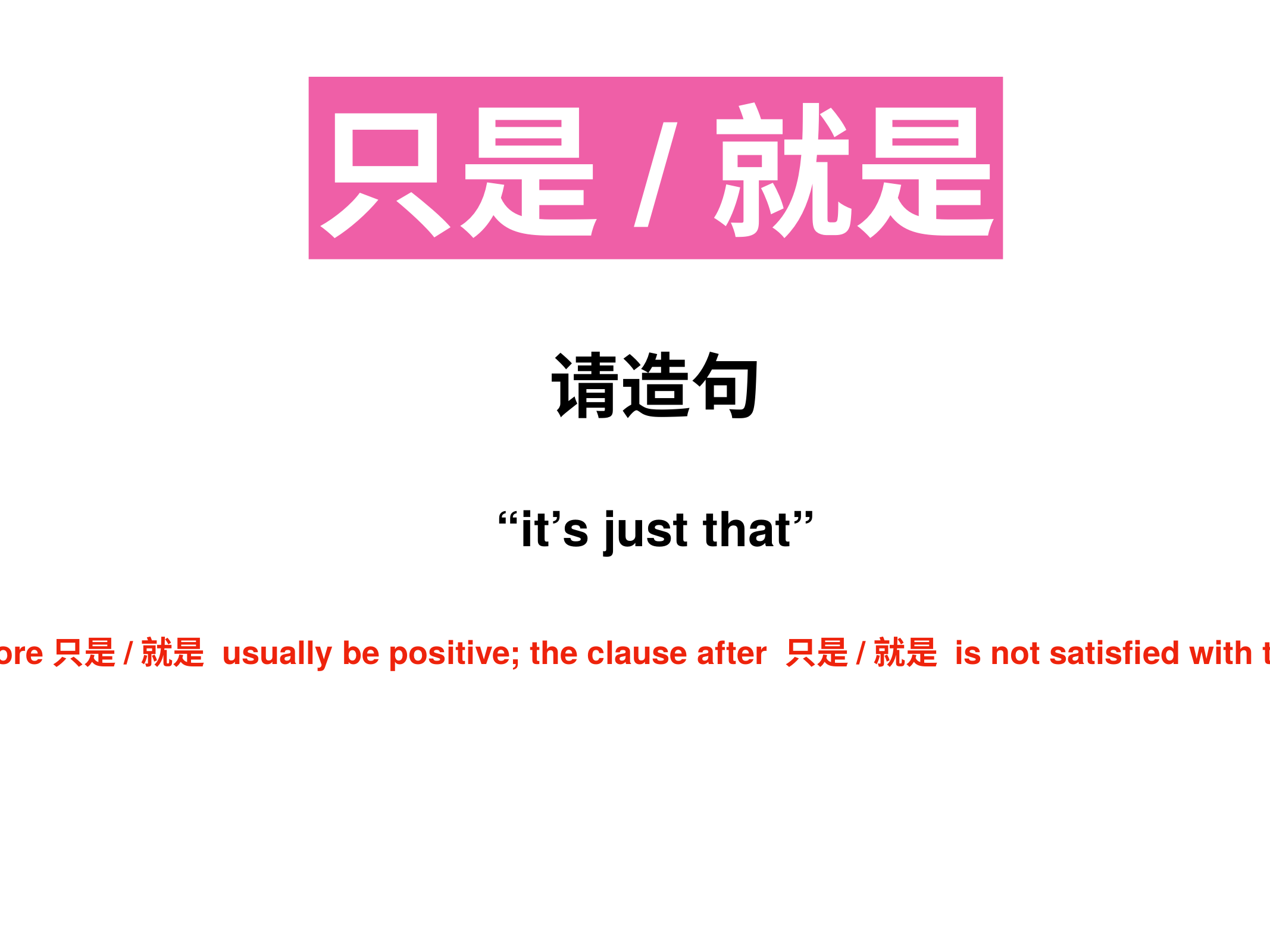

只是/就是
请造句
“it’s just that”
The clause before只是/就是 usually be positive; the clause after 只是/就是 is not satisfied with the first clause.